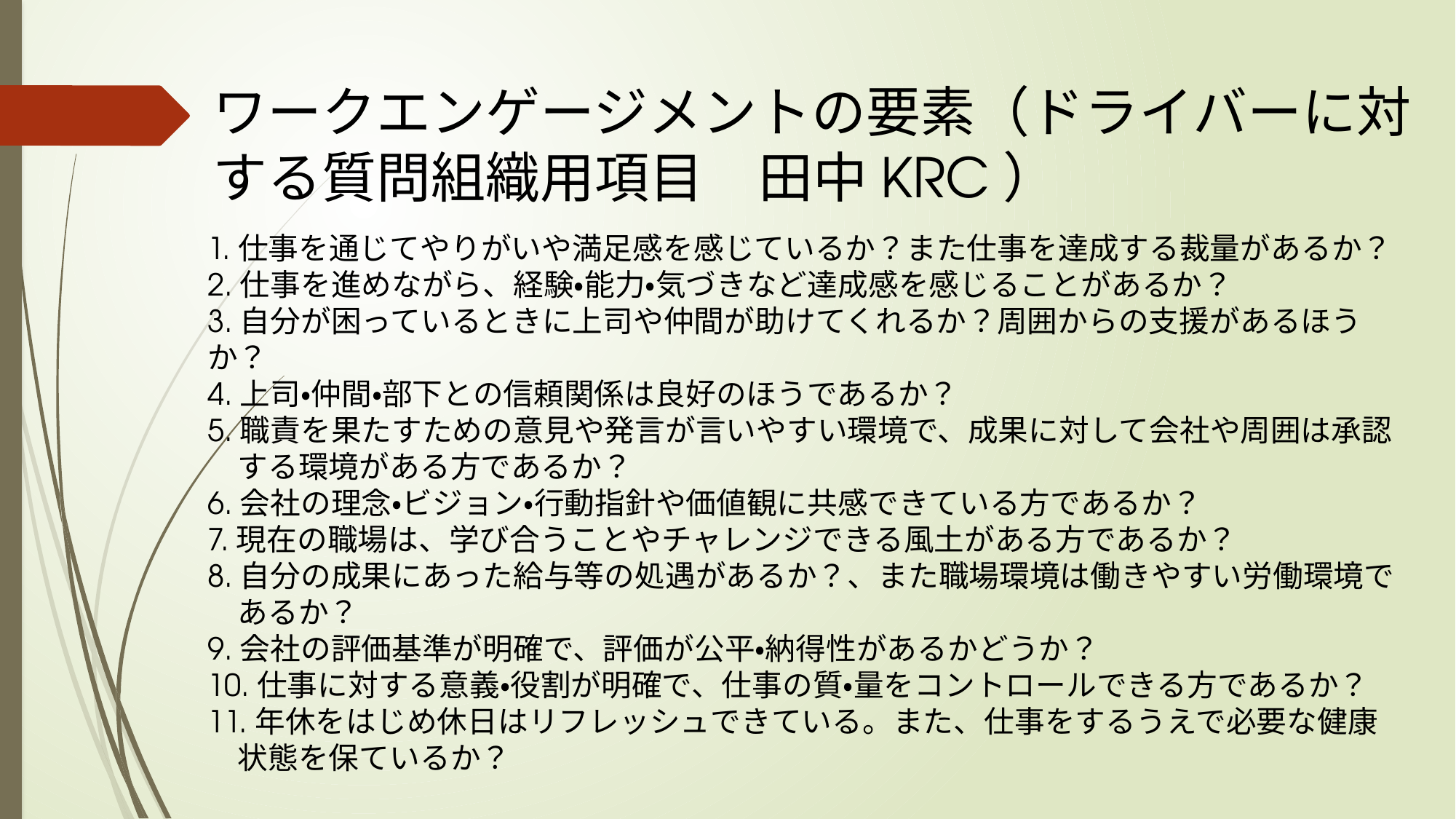

ワークエンゲージメントの要素（ドライバーに対する質問組織用項目　田中KRC）
1.仕事を通じてやりがいや満足感を感じているか？また仕事を達成する裁量があるか？
2.仕事を進めながら、経験・能力・気づきなど達成感を感じることがあるか？
3.自分が困っているときに上司や仲間が助けてくれるか？周囲からの支援があるほうか？
4.上司・仲間・部下との信頼関係は良好のほうであるか？
5.職責を果たすための意見や発言が言いやすい環境で、成果に対して会社や周囲は承認
　する環境がある方であるか？
6.会社の理念・ビジョン・行動指針や価値観に共感できている方であるか？
7.現在の職場は、学び合うことやチャレンジできる風土がある方であるか？
8.自分の成果にあった給与等の処遇があるか？、また職場環境は働きやすい労働環境で
　あるか？
9.会社の評価基準が明確で、評価が公平・納得性があるかどうか？
10.仕事に対する意義・役割が明確で、仕事の質・量をコントロールできる方であるか？
11.年休をはじめ休日はリフレッシュできている。また、仕事をするうえで必要な健康
　状態を保ているか？